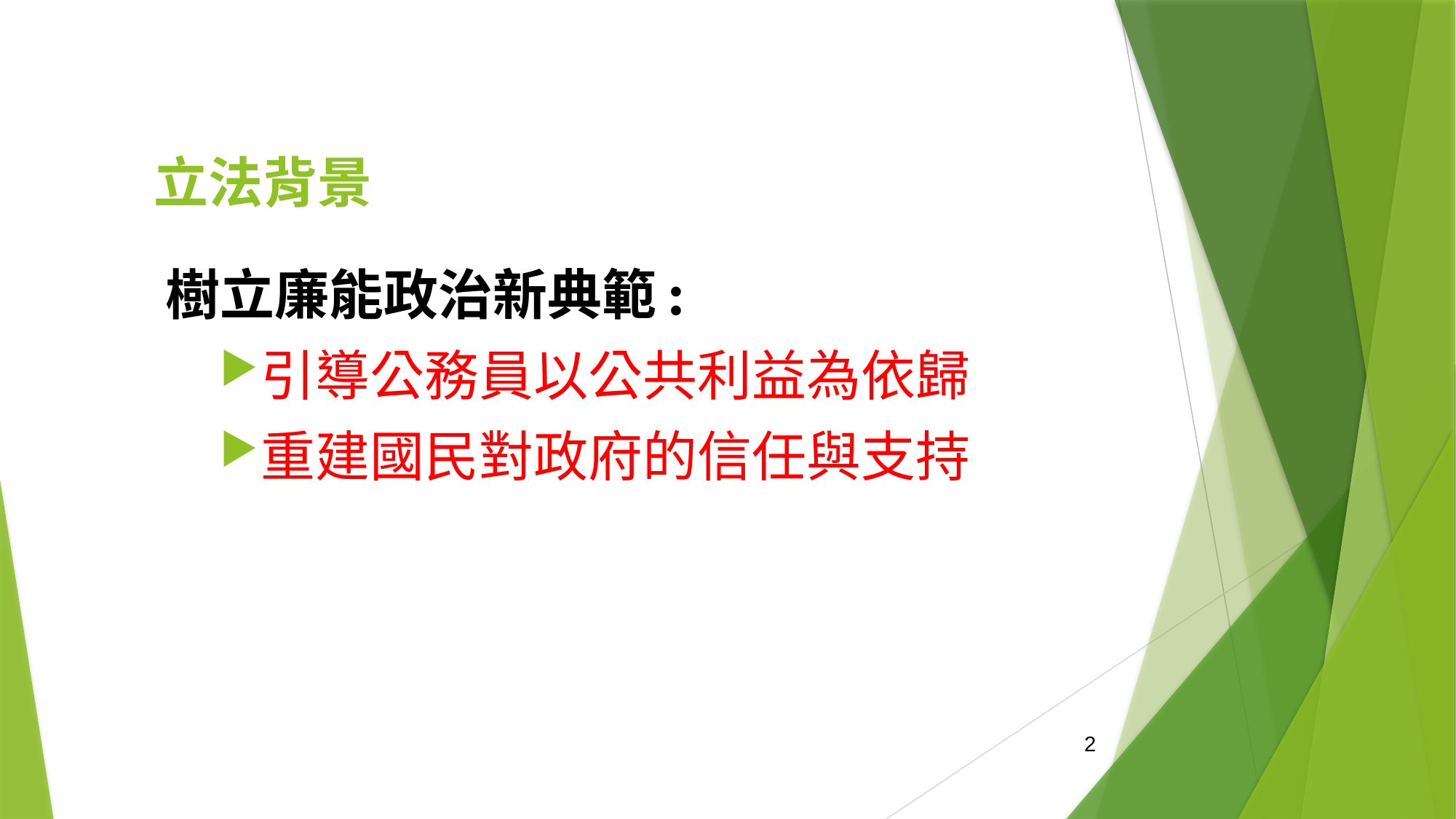

# 立法背景
樹立廉能政治新典範:
引導公務員以公共利益為依歸
重建國民對政府的信任與支持
2